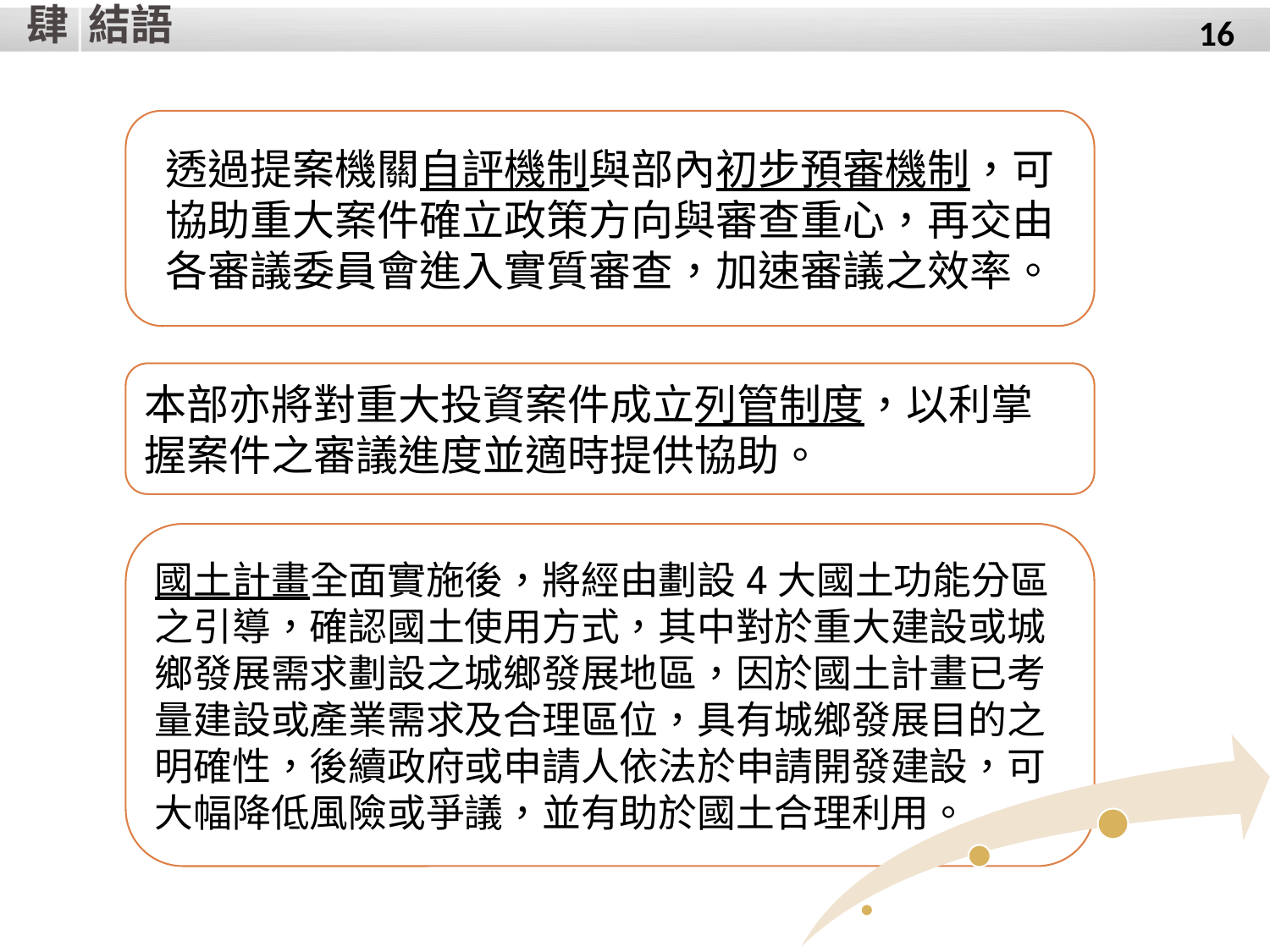

肆
結語
16
透過提案機關自評機制與部內初步預審機制，可協助重大案件確立政策方向與審查重心，再交由各審議委員會進入實質審查，加速審議之效率。
本部亦將對重大投資案件成立列管制度，以利掌握案件之審議進度並適時提供協助。
國土計畫全面實施後，將經由劃設4大國土功能分區之引導，確認國土使用方式，其中對於重大建設或城鄉發展需求劃設之城鄉發展地區，因於國土計畫已考量建設或產業需求及合理區位，具有城鄉發展目的之明確性，後續政府或申請人依法於申請開發建設，可大幅降低風險或爭議，並有助於國土合理利用。